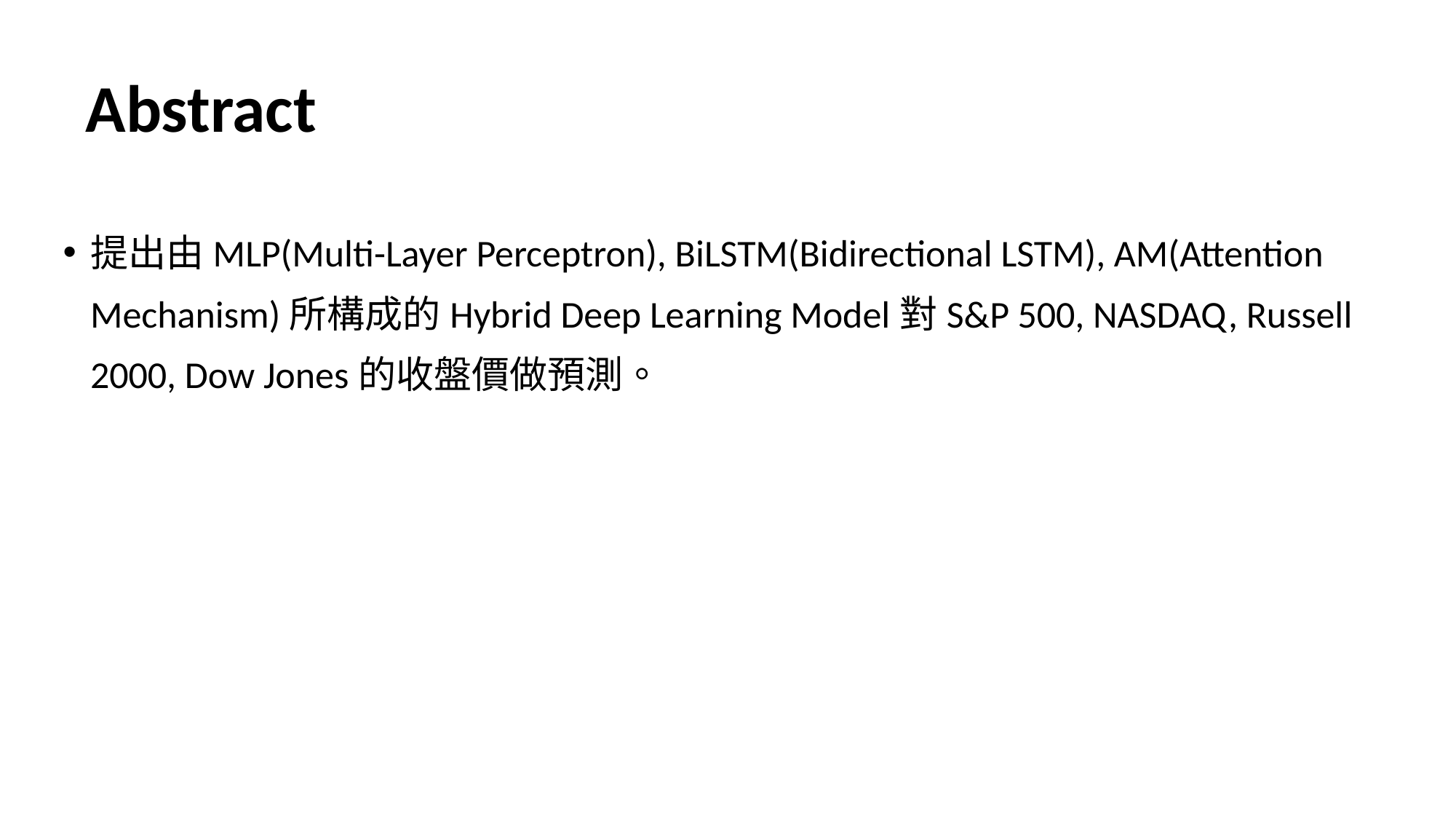

# Abstract
提出由MLP(Multi-Layer Perceptron), BiLSTM(Bidirectional LSTM), AM(Attention Mechanism)所構成的Hybrid Deep Learning Model對S&P 500, NASDAQ, Russell 2000, Dow Jones的收盤價做預測。